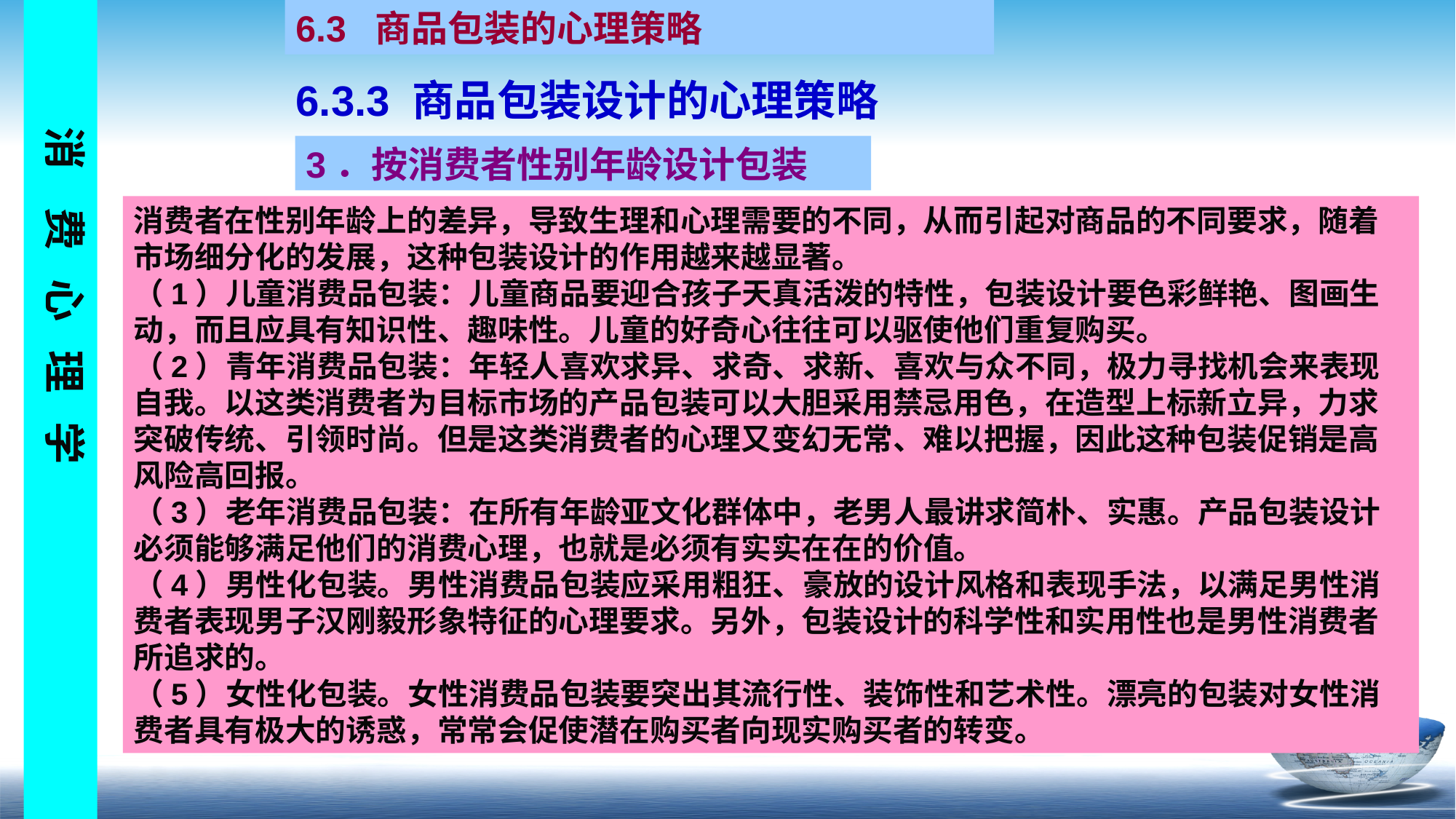

6.3  商品包装的心理策略
6.3.3 商品包装设计的心理策略
3．按消费者性别年龄设计包装
消费者在性别年龄上的差异，导致生理和心理需要的不同，从而引起对商品的不同要求，随着市场细分化的发展，这种包装设计的作用越来越显著。
（1）儿童消费品包装：儿童商品要迎合孩子天真活泼的特性，包装设计要色彩鲜艳、图画生动，而且应具有知识性、趣味性。儿童的好奇心往往可以驱使他们重复购买。
（2）青年消费品包装：年轻人喜欢求异、求奇、求新、喜欢与众不同，极力寻找机会来表现自我。以这类消费者为目标市场的产品包装可以大胆采用禁忌用色，在造型上标新立异，力求突破传统、引领时尚。但是这类消费者的心理又变幻无常、难以把握，因此这种包装促销是高风险高回报。
（3）老年消费品包装：在所有年龄亚文化群体中，老男人最讲求简朴、实惠。产品包装设计必须能够满足他们的消费心理，也就是必须有实实在在的价值。
（4）男性化包装。男性消费品包装应采用粗狂、豪放的设计风格和表现手法，以满足男性消费者表现男子汉刚毅形象特征的心理要求。另外，包装设计的科学性和实用性也是男性消费者所追求的。
（5）女性化包装。女性消费品包装要突出其流行性、装饰性和艺术性。漂亮的包装对女性消费者具有极大的诱惑，常常会促使潜在购买者向现实购买者的转变。